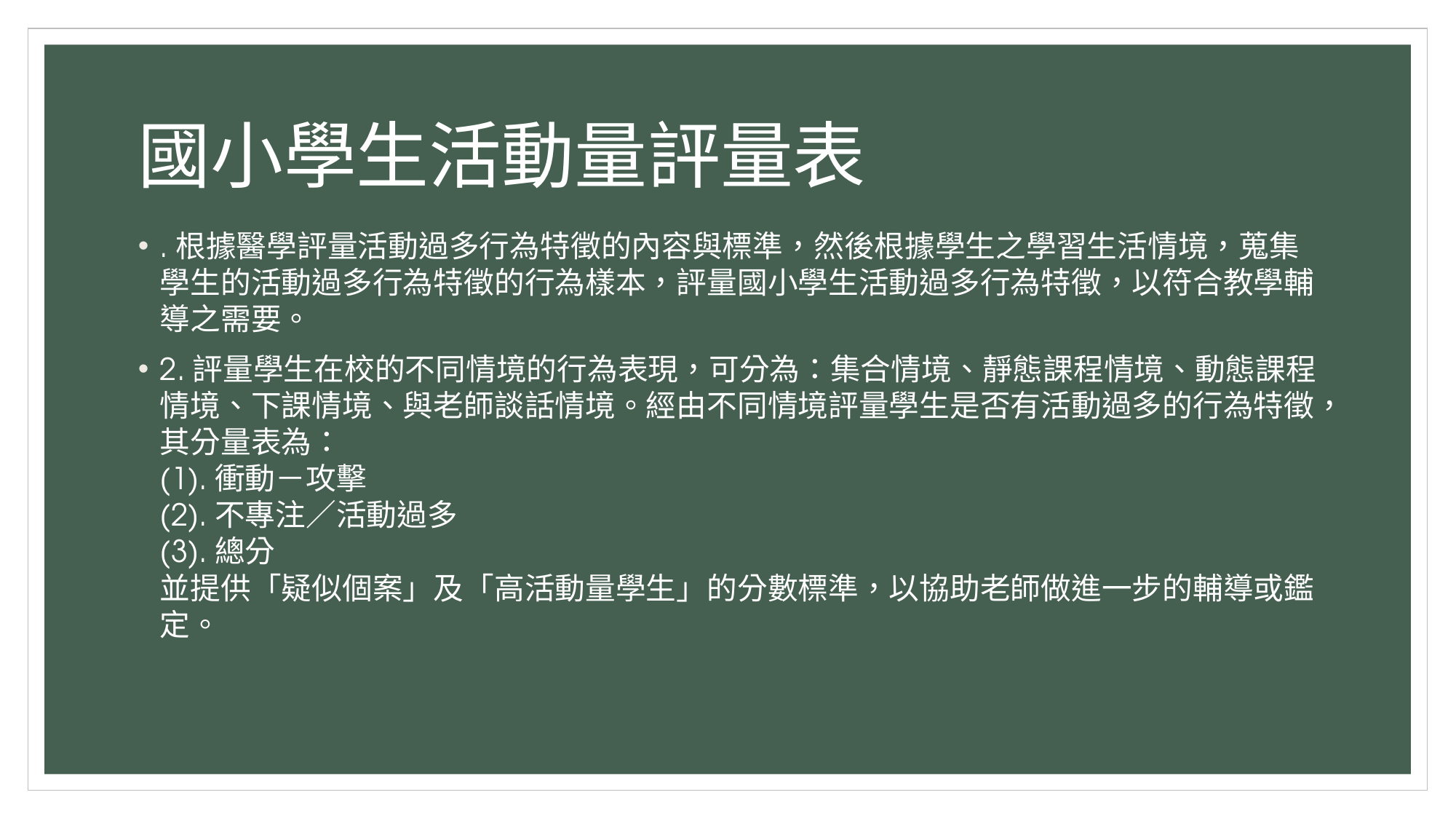

# 國小學生活動量評量表
.根據醫學評量活動過多行為特徵的內容與標準，然後根據學生之學習生活情境，蒐集學生的活動過多行為特徵的行為樣本，評量國小學生活動過多行為特徵，以符合教學輔導之需要。
2.評量學生在校的不同情境的行為表現，可分為：集合情境、靜態課程情境、動態課程情境、下課情境、與老師談話情境。經由不同情境評量學生是否有活動過多的行為特徵，其分量表為：
(1).衝動－攻擊
(2).不專注／活動過多
(3).總分
並提供「疑似個案」及「高活動量學生」的分數標準，以協助老師做進一步的輔導或鑑定。